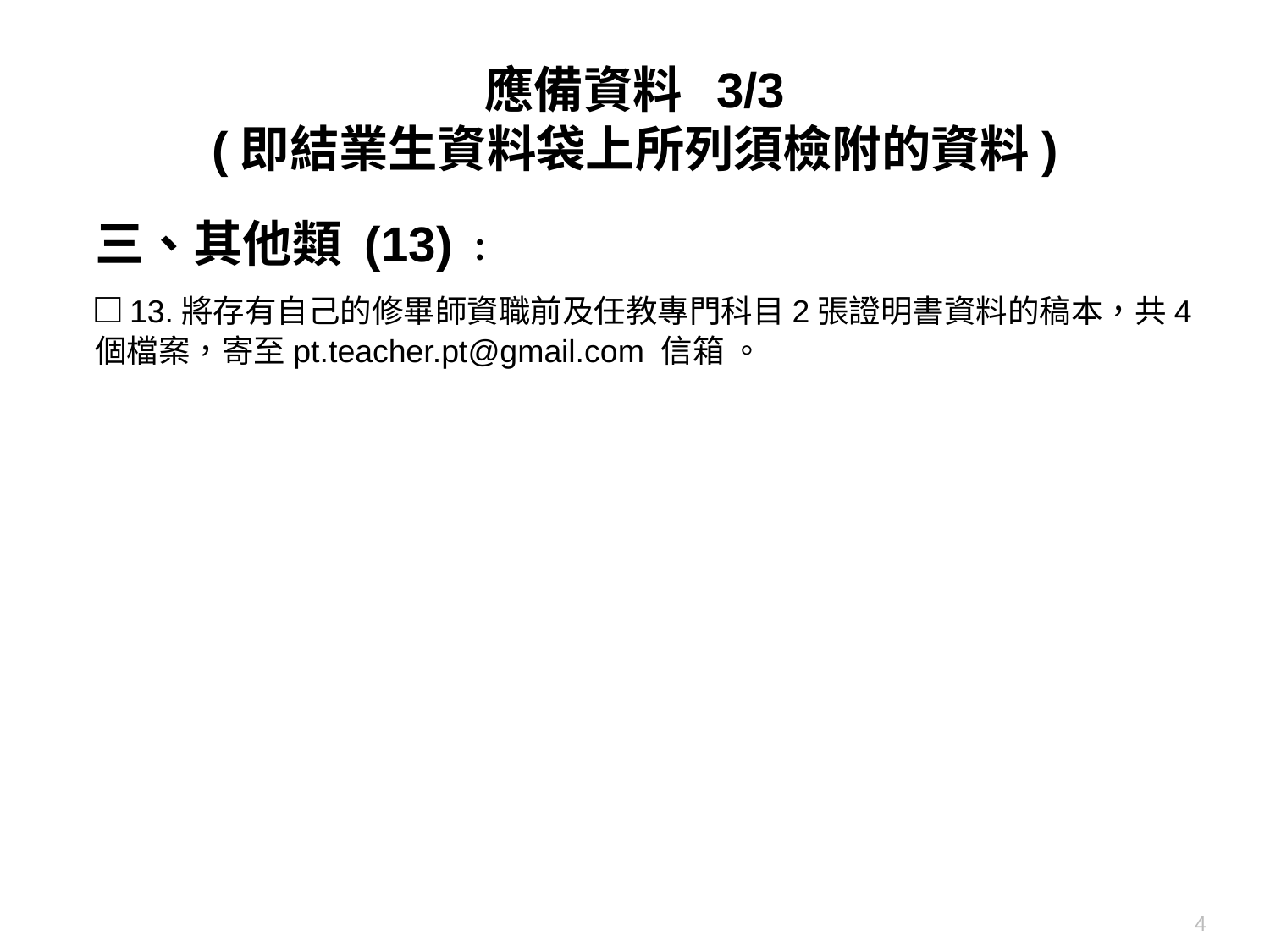

# 應備資料  3/3 (即結業生資料袋上所列須檢附的資料)
三、其他類 (13)：
□ 13.將存有自己的修畢師資職前及任教專門科目2張證明書資料的稿本，共4個檔案，寄至pt.teacher.pt@gmail.com 信箱 。

4